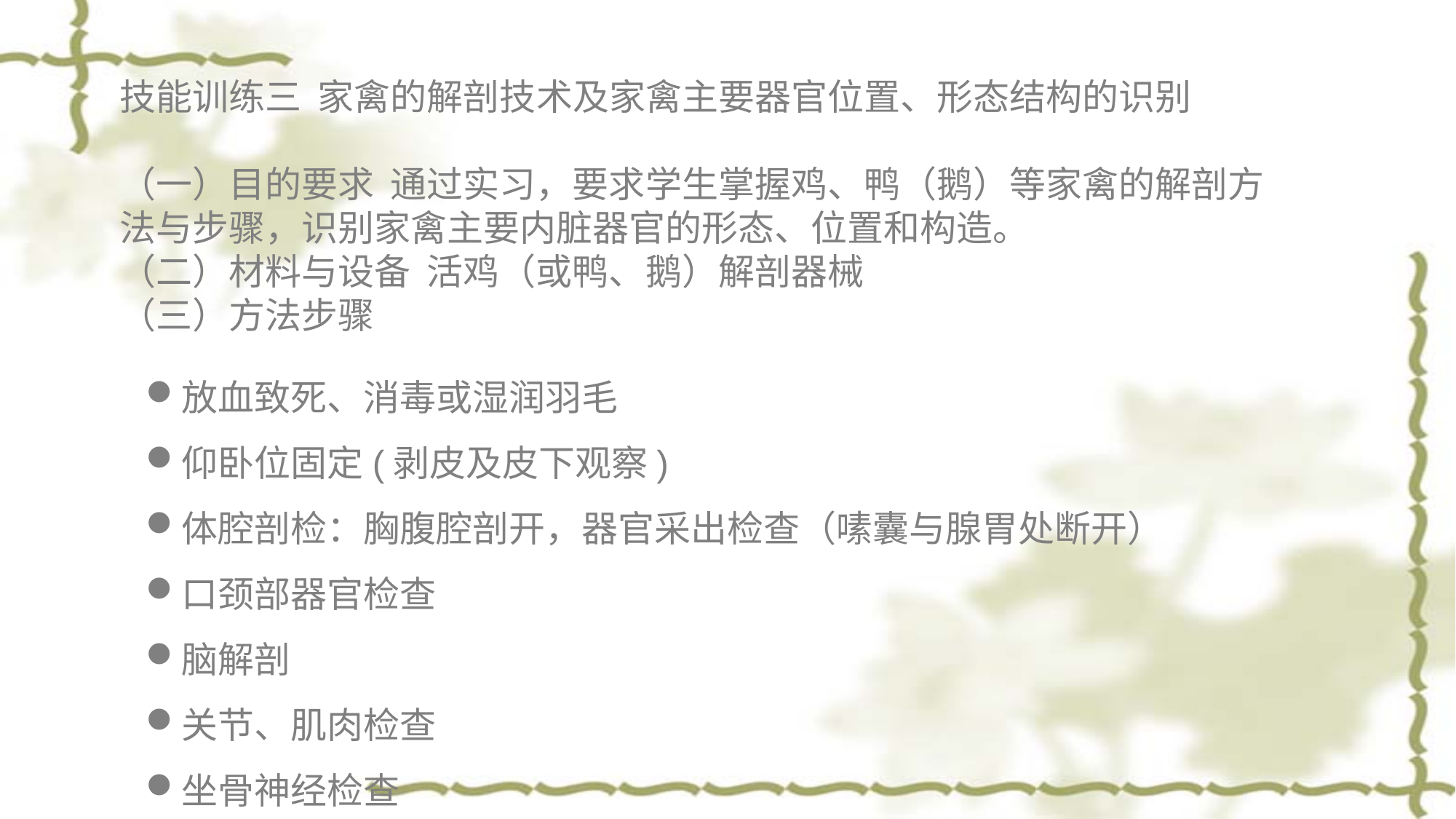

技能训练三  家禽的解剖技术及家禽主要器官位置、形态结构的识别

（一）目的要求  通过实习，要求学生掌握鸡、鸭（鹅）等家禽的解剖方法与步骤，识别家禽主要内脏器官的形态、位置和构造。
（二）材料与设备  活鸡（或鸭、鹅）解剖器械
（三）方法步骤
放血致死、消毒或湿润羽毛
仰卧位固定(剥皮及皮下观察)
体腔剖检：胸腹腔剖开，器官采出检查（嗉囊与腺胃处断开）
口颈部器官检查
脑解剖
关节、肌肉检查
坐骨神经检查